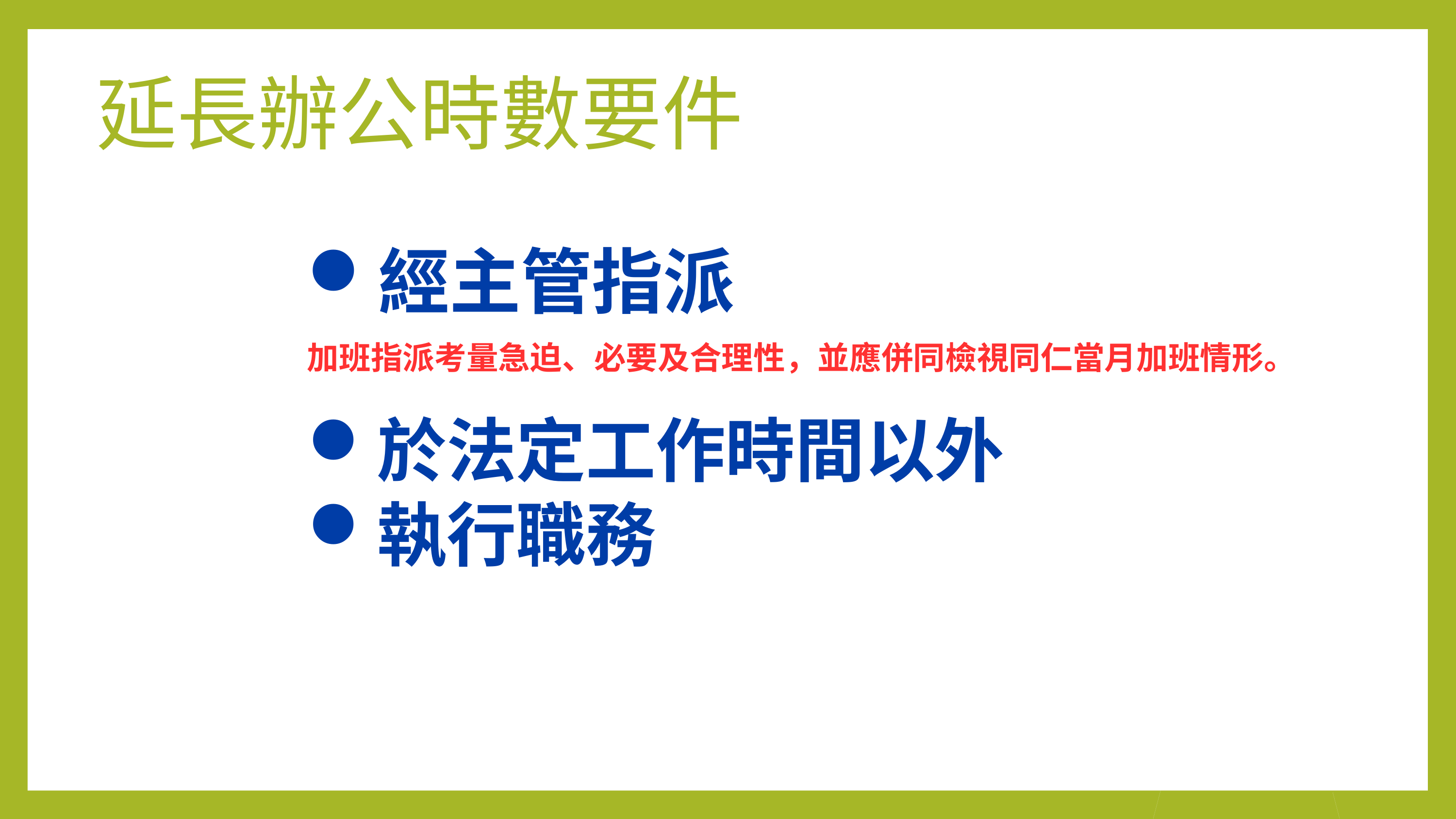

# 延長辦公時數要件
經主管指派
加班指派考量急迫、必要及合理性，並應併同檢視同仁當⽉加班情形。

於法定工作時間以外
執行職務